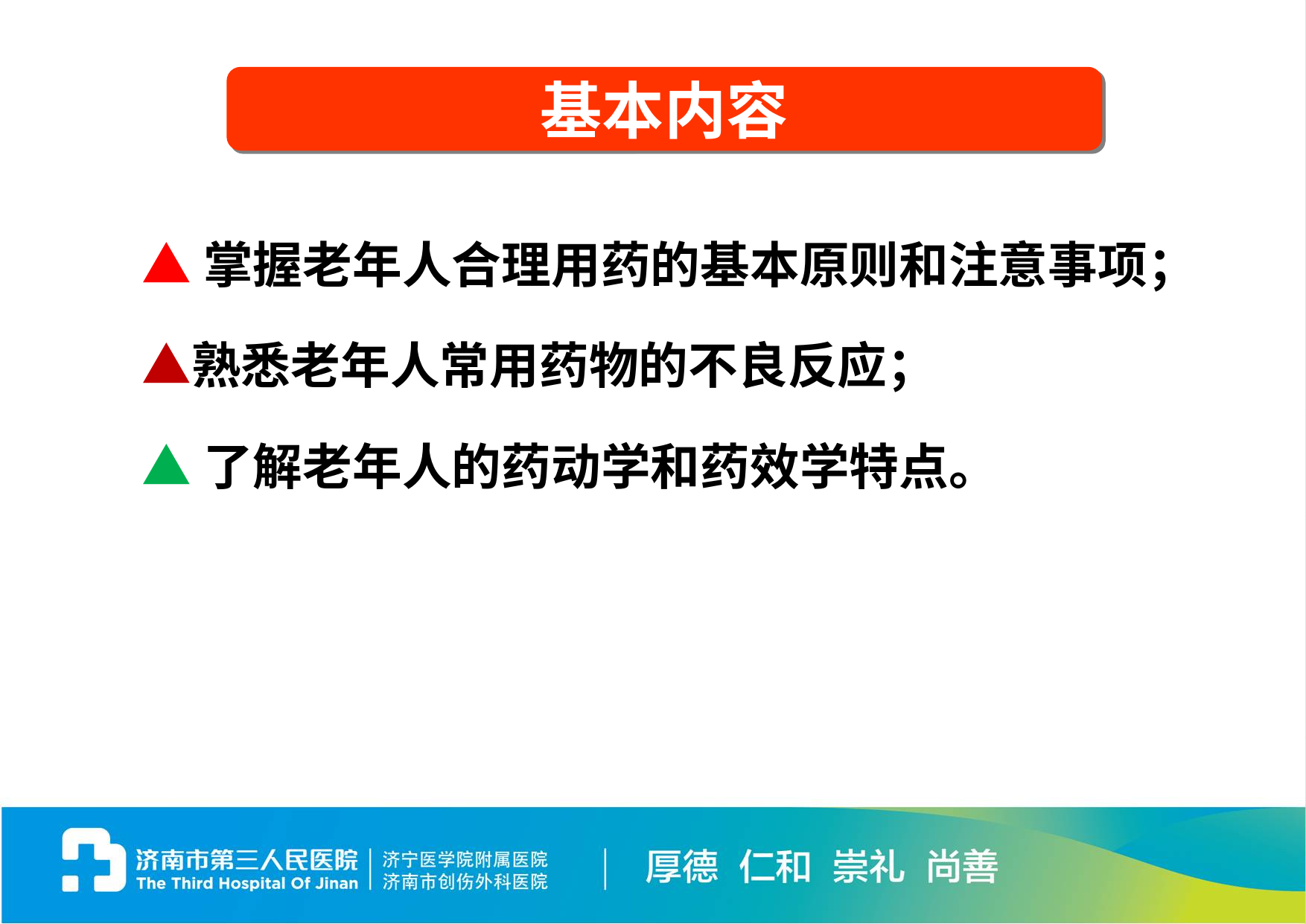

基本内容
▲掌握老年人合理用药的基本原则和注意事项；▲熟悉老年人常用药物的不良反应；
▲了解老年人的药动学和药效学特点。